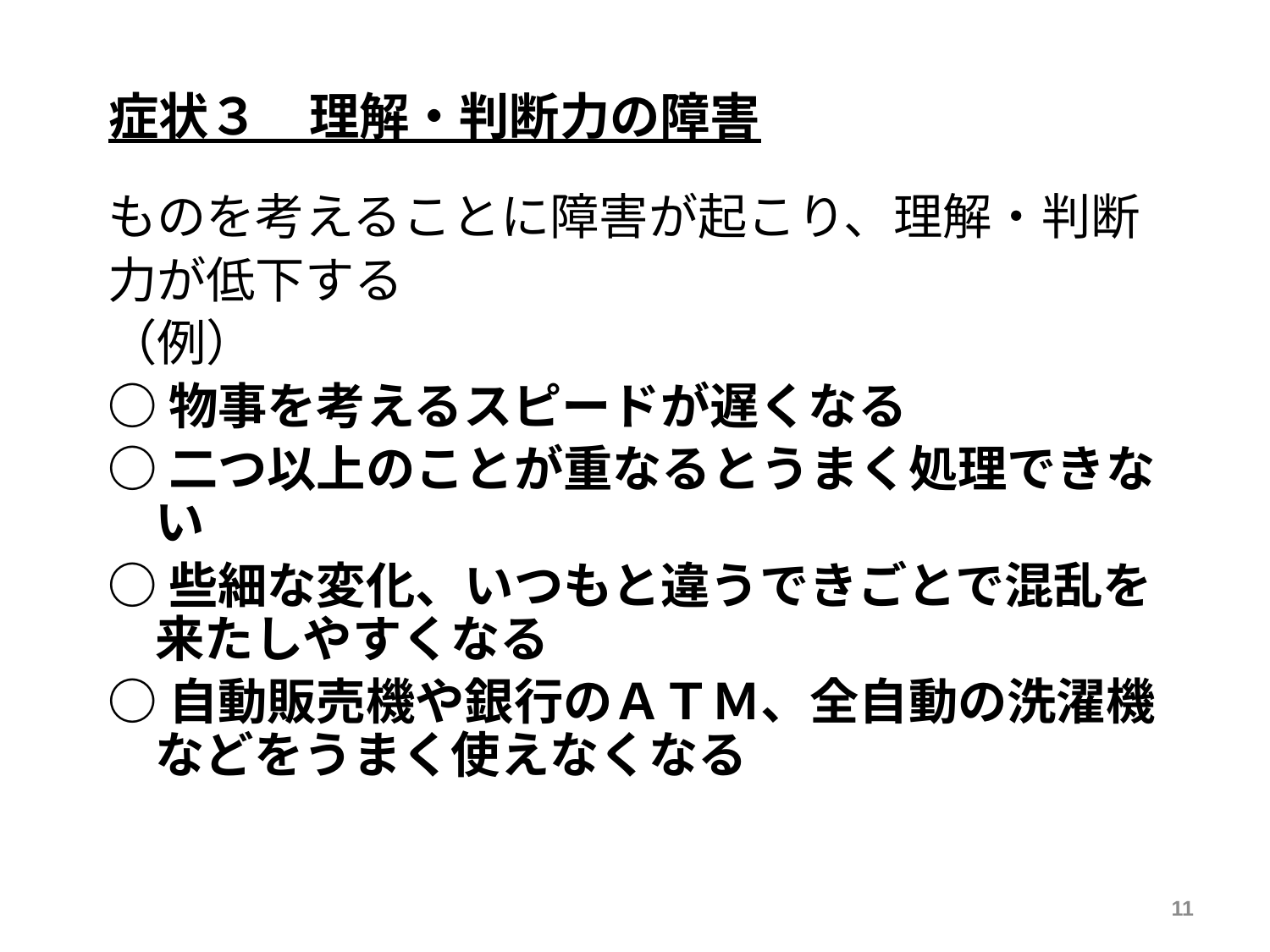

# 症状３　理解・判断力の障害
ものを考えることに障害が起こり、理解・判断
力が低下する
（例）
○物事を考えるスピードが遅くなる
○二つ以上のことが重なるとうまく処理できない
○些細な変化、いつもと違うできごとで混乱を来たしやすくなる
○自動販売機や銀行のＡＴＭ、全自動の洗濯機などをうまく使えなくなる
11